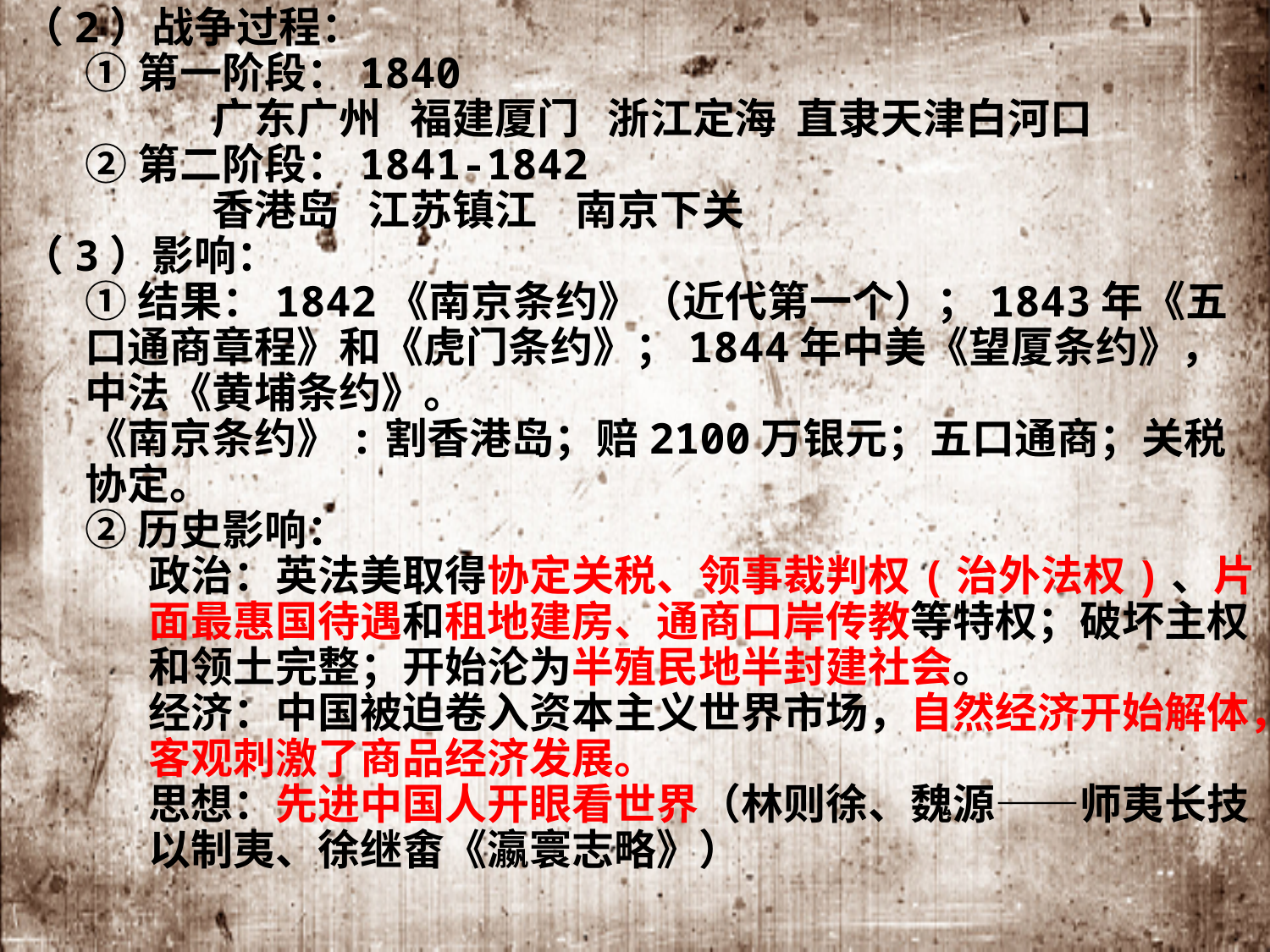

（2）战争过程：
①第一阶段：1840
	广东广州   福建厦门   浙江定海  直隶天津白河口
②第二阶段：1841-1842
	香港岛   江苏镇江    南京下关
（3）影响：
①结果：1842《南京条约》（近代第一个）；1843年《五口通商章程》和《虎门条约》；1844年中美《望厦条约》，中法《黄埔条约》。
《南京条约》:割香港岛；赔2100万银元；五口通商；关税协定。
②历史影响：
政治：英法美取得协定关税、领事裁判权(治外法权)、片面最惠国待遇和租地建房、通商口岸传教等特权；破坏主权和领土完整；开始沦为半殖民地半封建社会。
经济：中国被迫卷入资本主义世界市场，自然经济开始解体，客观刺激了商品经济发展。
思想：先进中国人开眼看世界（林则徐、魏源——师夷长技以制夷、徐继畬《瀛寰志略》）